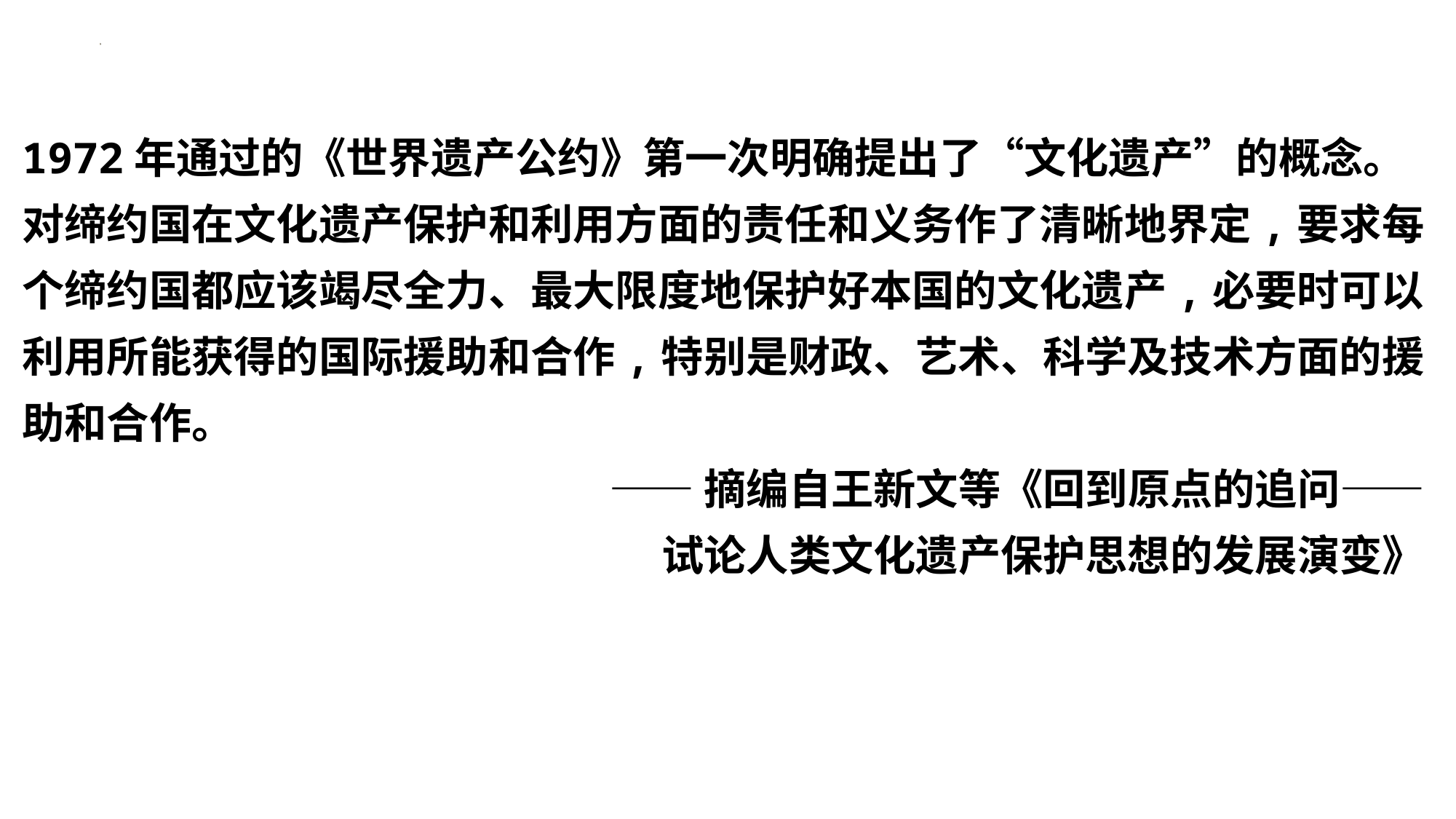

1972年通过的《世界遗产公约》第一次明确提出了“文化遗产”的概念。对缔约国在文化遗产保护和利用方面的责任和义务作了清晰地界定,要求每个缔约国都应该竭尽全力、最大限度地保护好本国的文化遗产,必要时可以利用所能获得的国际援助和合作,特别是财政、艺术、科学及技术方面的援助和合作。
——摘编自王新文等《回到原点的追问——
试论人类文化遗产保护思想的发展演变》